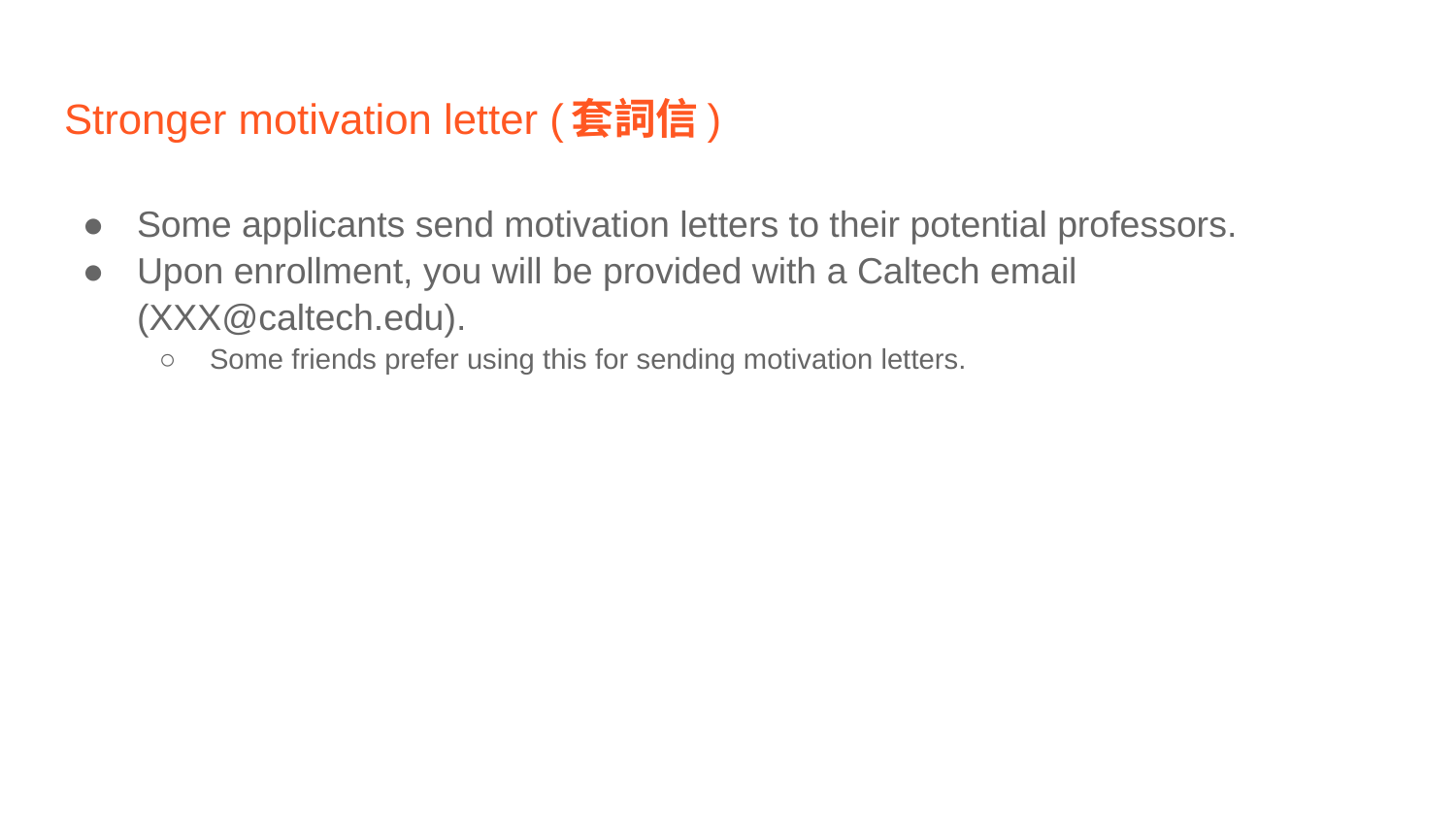

# Stronger motivation letter (套詞信)
Some applicants send motivation letters to their potential professors.
Upon enrollment, you will be provided with a Caltech email (XXX@caltech.edu).
Some friends prefer using this for sending motivation letters.